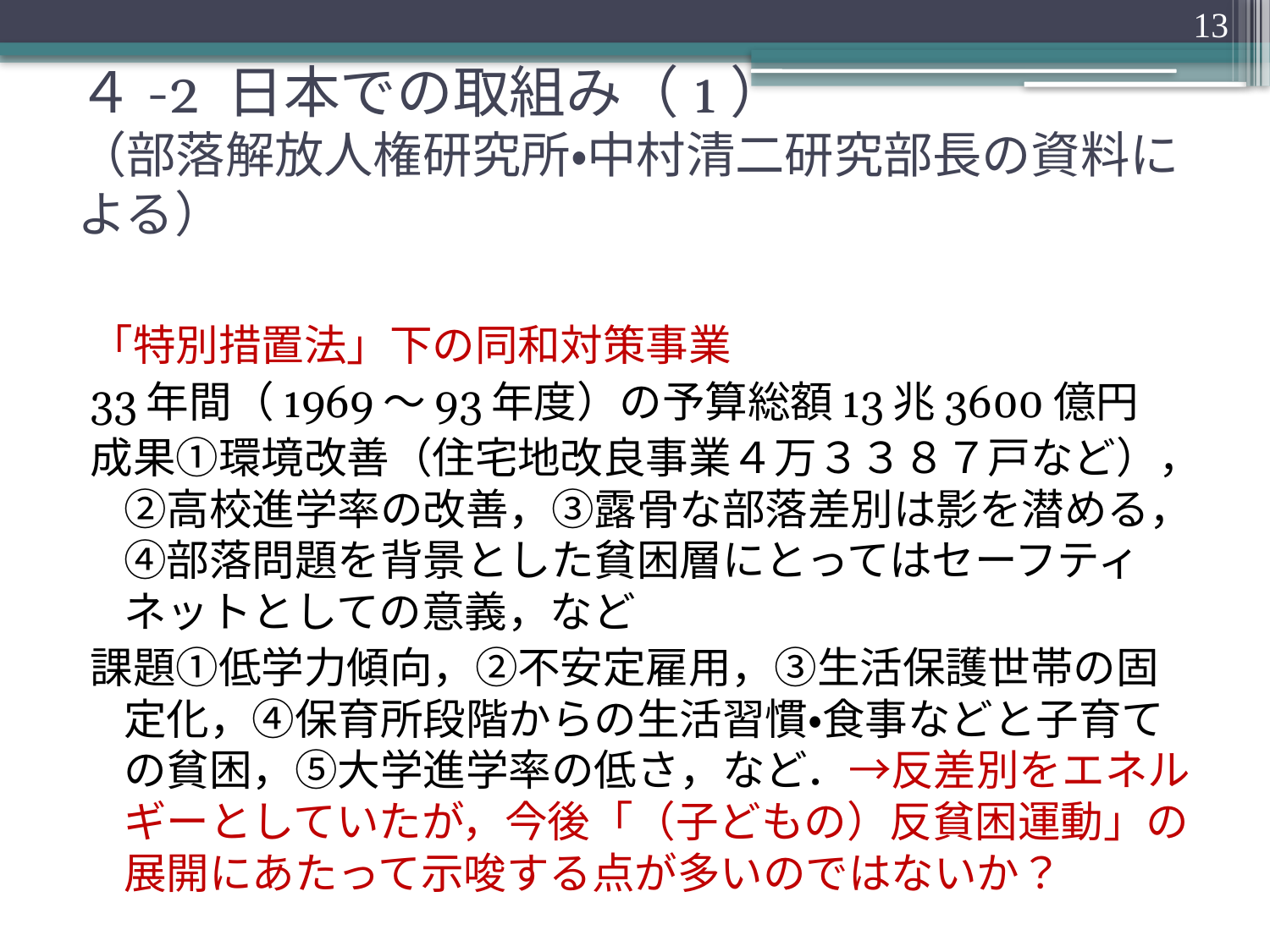

13
# ４-2 日本での取組み（1） （部落解放人権研究所・中村清二研究部長の資料による）
「特別措置法」下の同和対策事業
33年間（1969～93年度）の予算総額13兆3600億円
成果①環境改善（住宅地改良事業４万３３８７戸など），②高校進学率の改善，③露骨な部落差別は影を潜める，④部落問題を背景とした貧困層にとってはセーフティネットとしての意義，など
課題①低学力傾向，②不安定雇用，③生活保護世帯の固定化，④保育所段階からの生活習慣・食事などと子育ての貧困，⑤大学進学率の低さ，など．→反差別をエネルギーとしていたが，今後「（子どもの）反貧困運動」の展開にあたって示唆する点が多いのではないか？